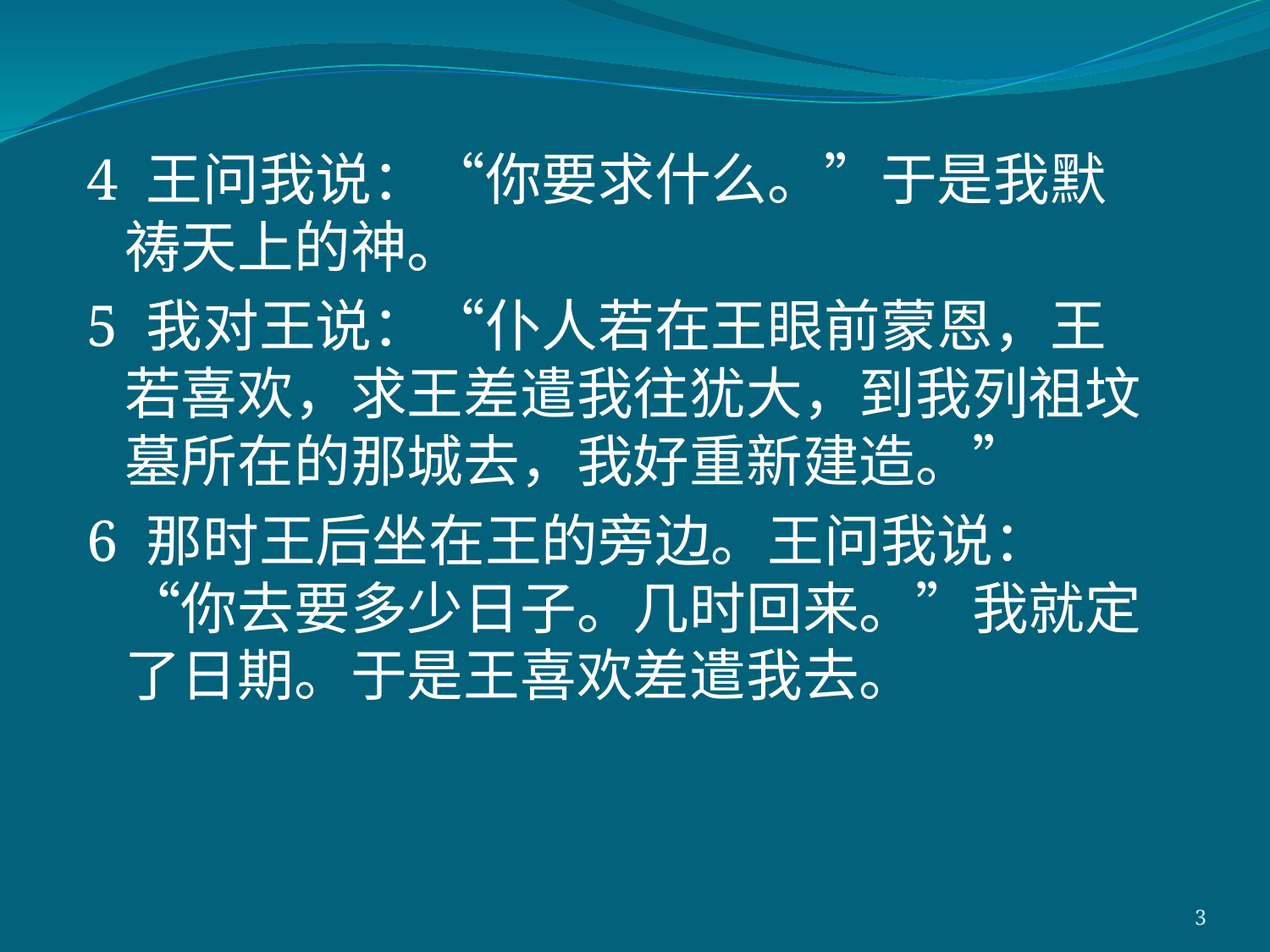

4 王问我说：“你要求什么。”于是我默祷天上的神。
5 我对王说：“仆人若在王眼前蒙恩，王若喜欢，求王差遣我往犹大，到我列祖坟墓所在的那城去，我好重新建造。”
6 那时王后坐在王的旁边。王问我说：“你去要多少日子。几时回来。”我就定了日期。于是王喜欢差遣我去。

3